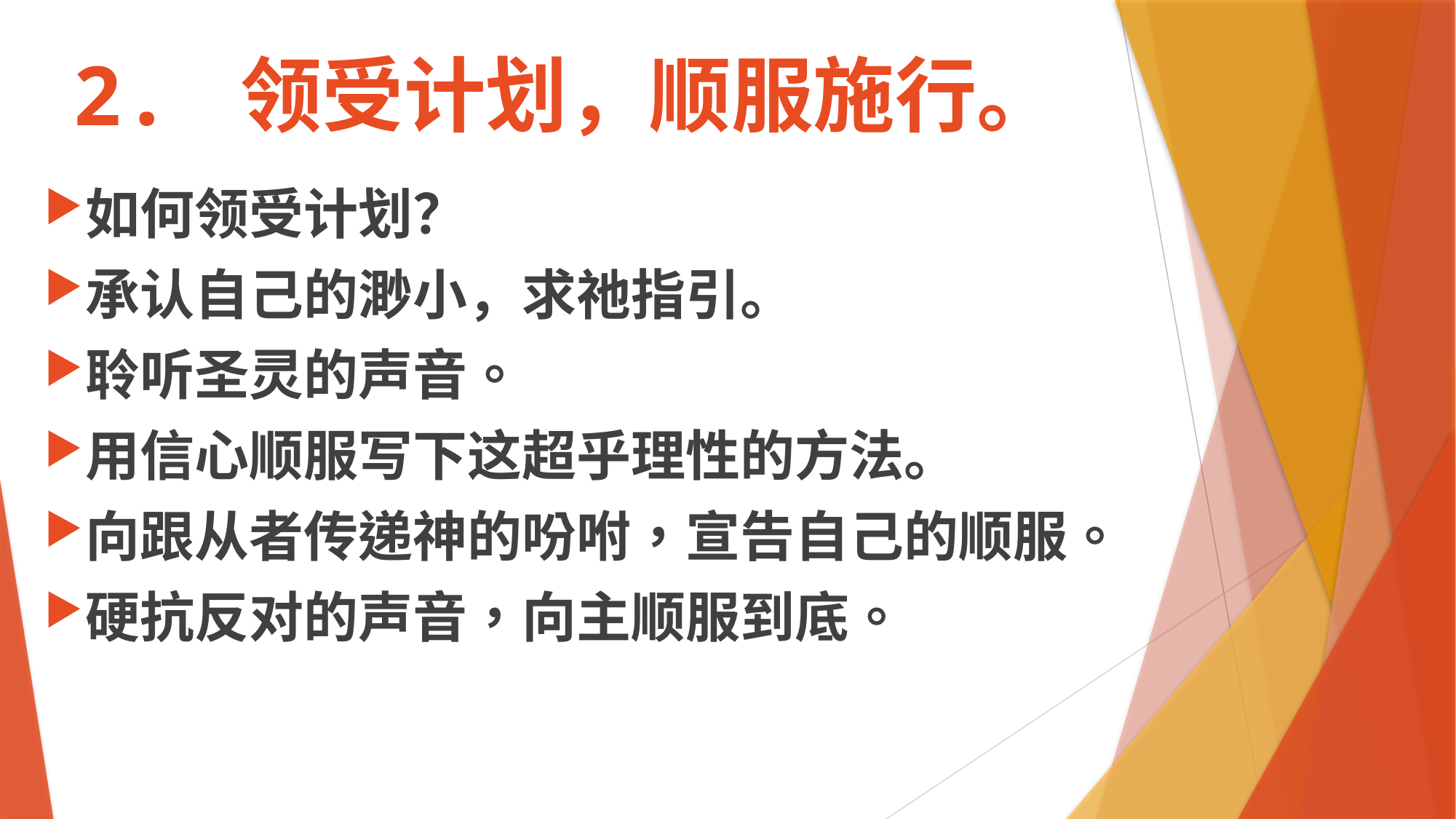

# 2. 领受计划，顺服施行。
如何领受计划？
承认自己的渺小，求祂指引。
聆听圣灵的声音。
用信心顺服写下这超乎理性的方法。
向跟从者传递神的吩咐，宣告自己的顺服。
硬抗反对的声音，向主顺服到底。